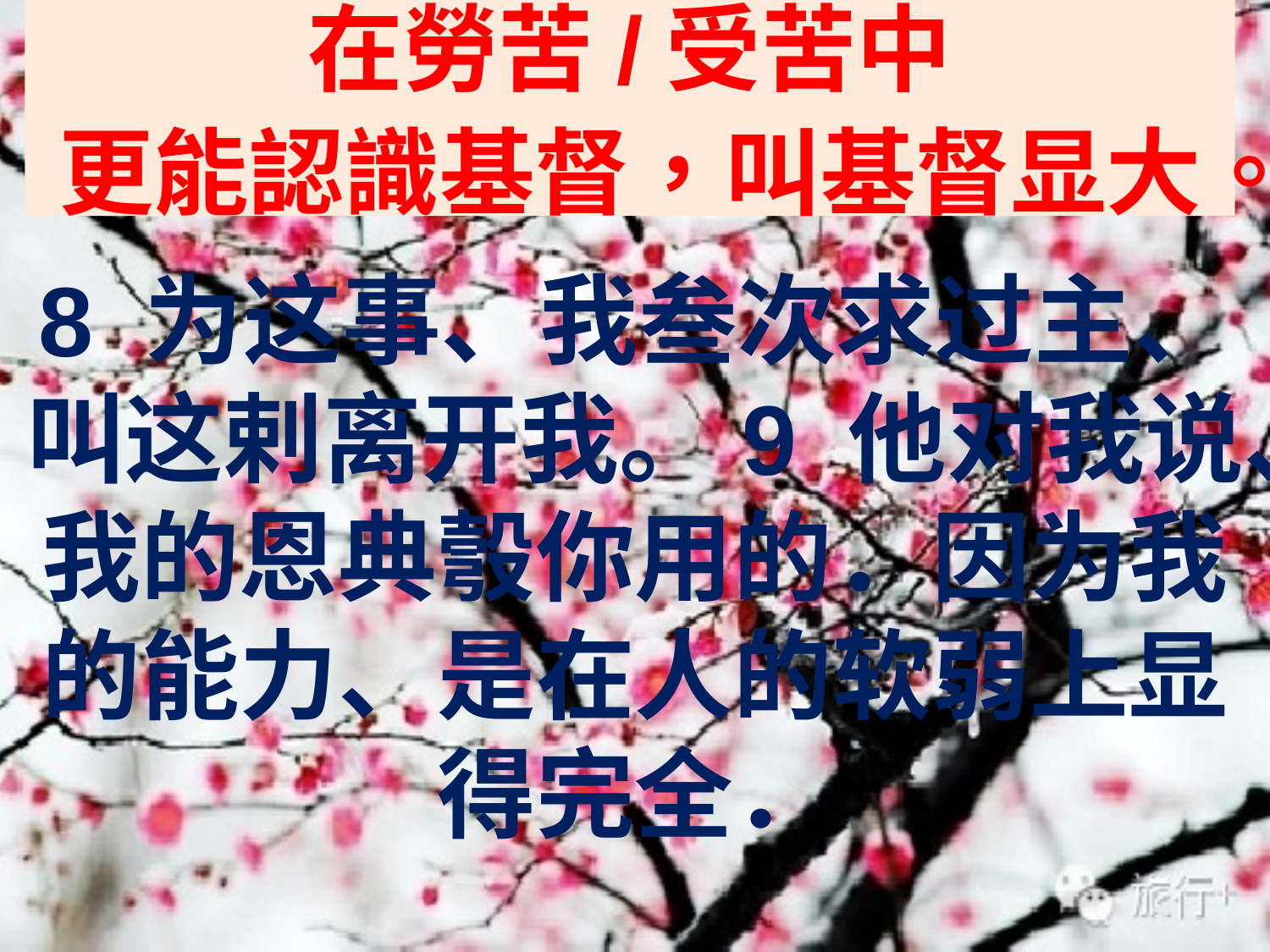

在勞苦/受苦中
更能認識基督，叫基督显大。
8 为这事、我叁次求过主、叫这剌离开我。9 他对我说、我的恩典彀你用的．因为我的能力、是在人的软弱上显得完全．